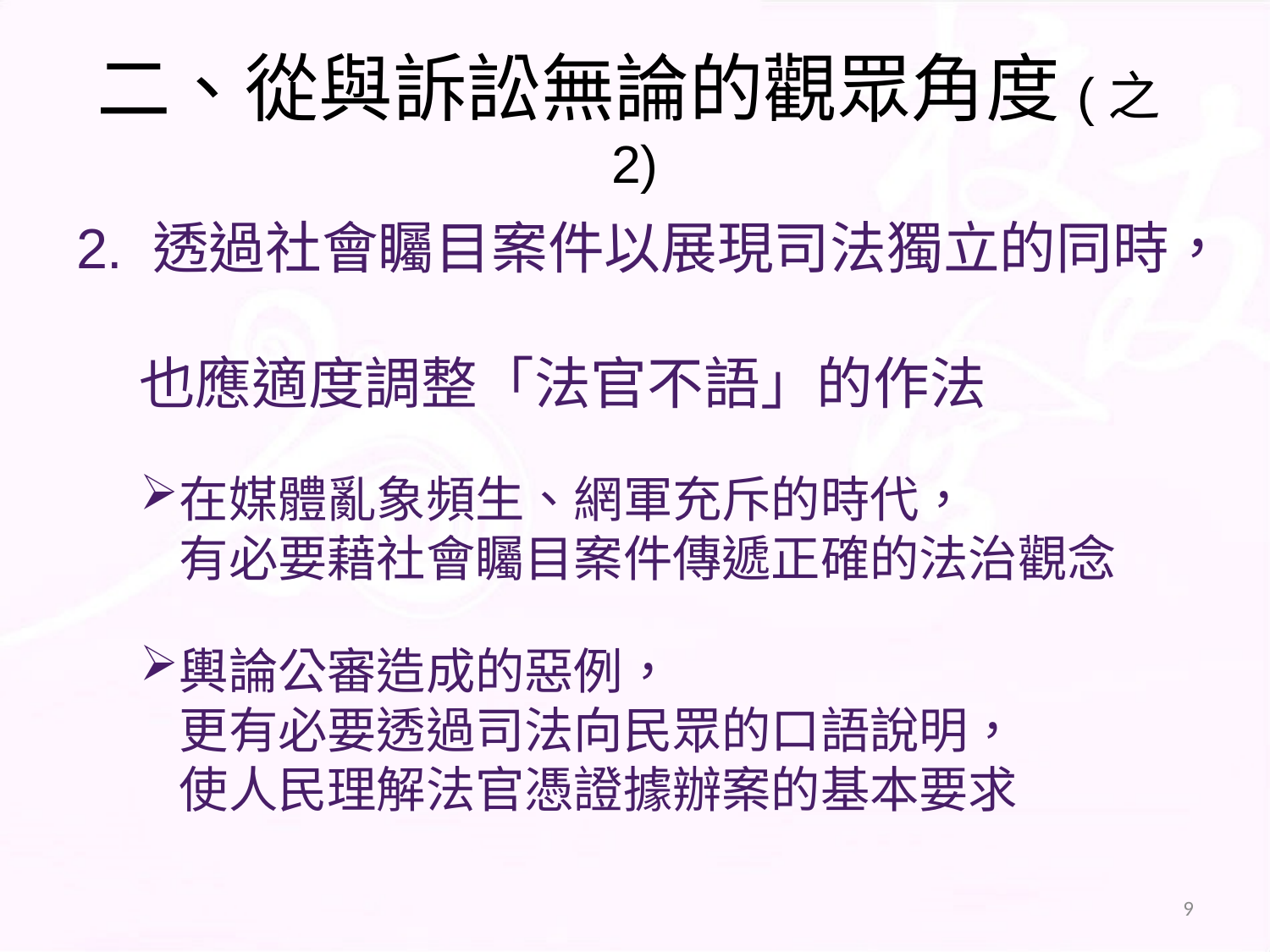

# 二、從與訴訟無論的觀眾角度(之2)
2. 透過社會矚目案件以展現司法獨立的同時，
也應適度調整「法官不語」的作法
在媒體亂象頻生、網軍充斥的時代，
有必要藉社會矚目案件傳遞正確的法治觀念
輿論公審造成的惡例，
更有必要透過司法向民眾的口語說明，
使人民理解法官憑證據辦案的基本要求
9